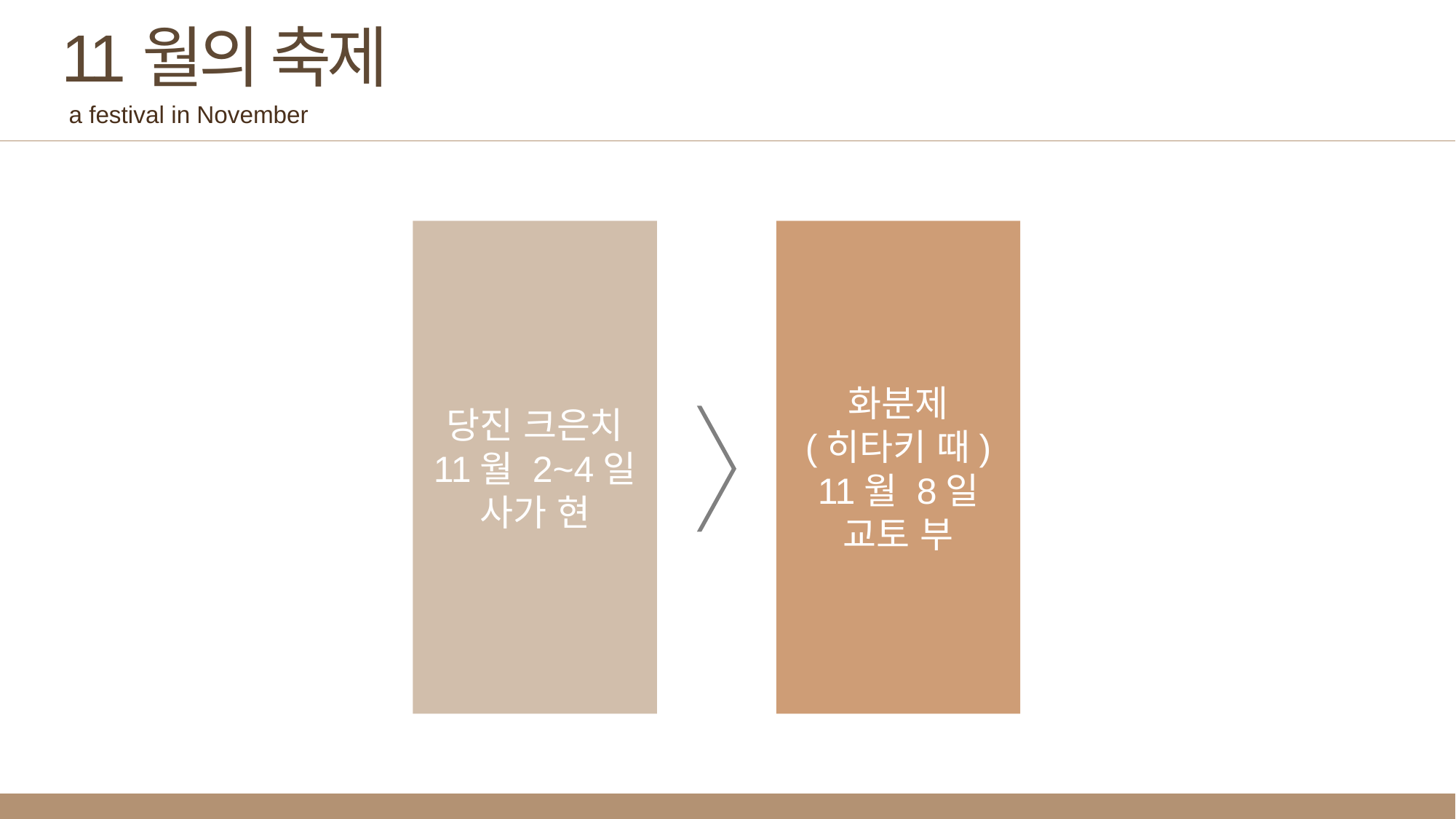

11월의 축제
a festival in November

화분제
(히타키 때)
11월 8일
교토 부
당진 크은치
11월 2~4일
사가 현